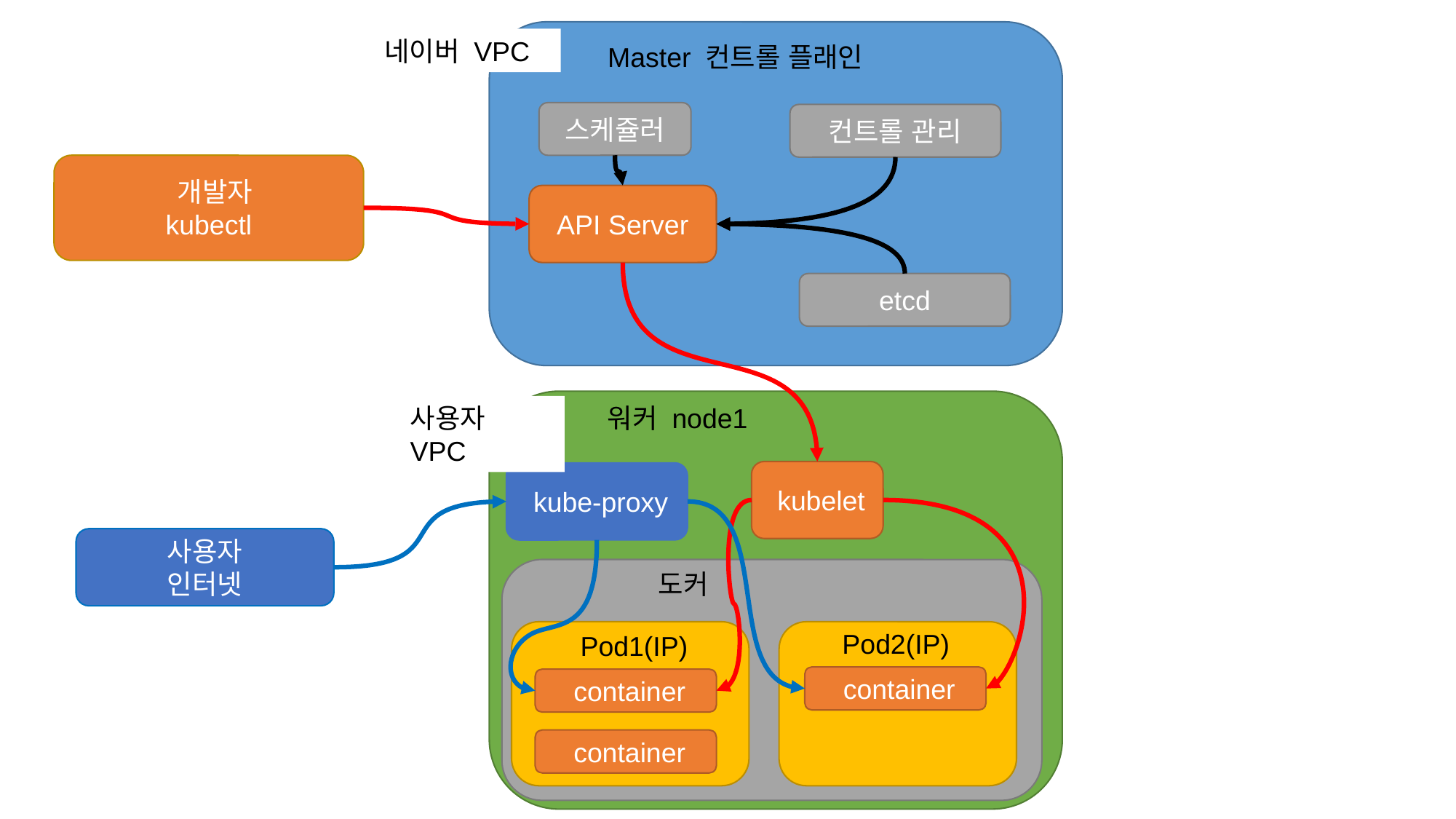

네이버 VPC
Master 컨트롤 플래인
스케쥴러
컨트롤 관리
 개발자
kubectl
API Server
etcd

사용자 VPC
워커 node1
 kubelet
 kube-proxy
사용자
인터넷

도커

Pod2(IP)
Pod1(IP)
 container
 container
 container